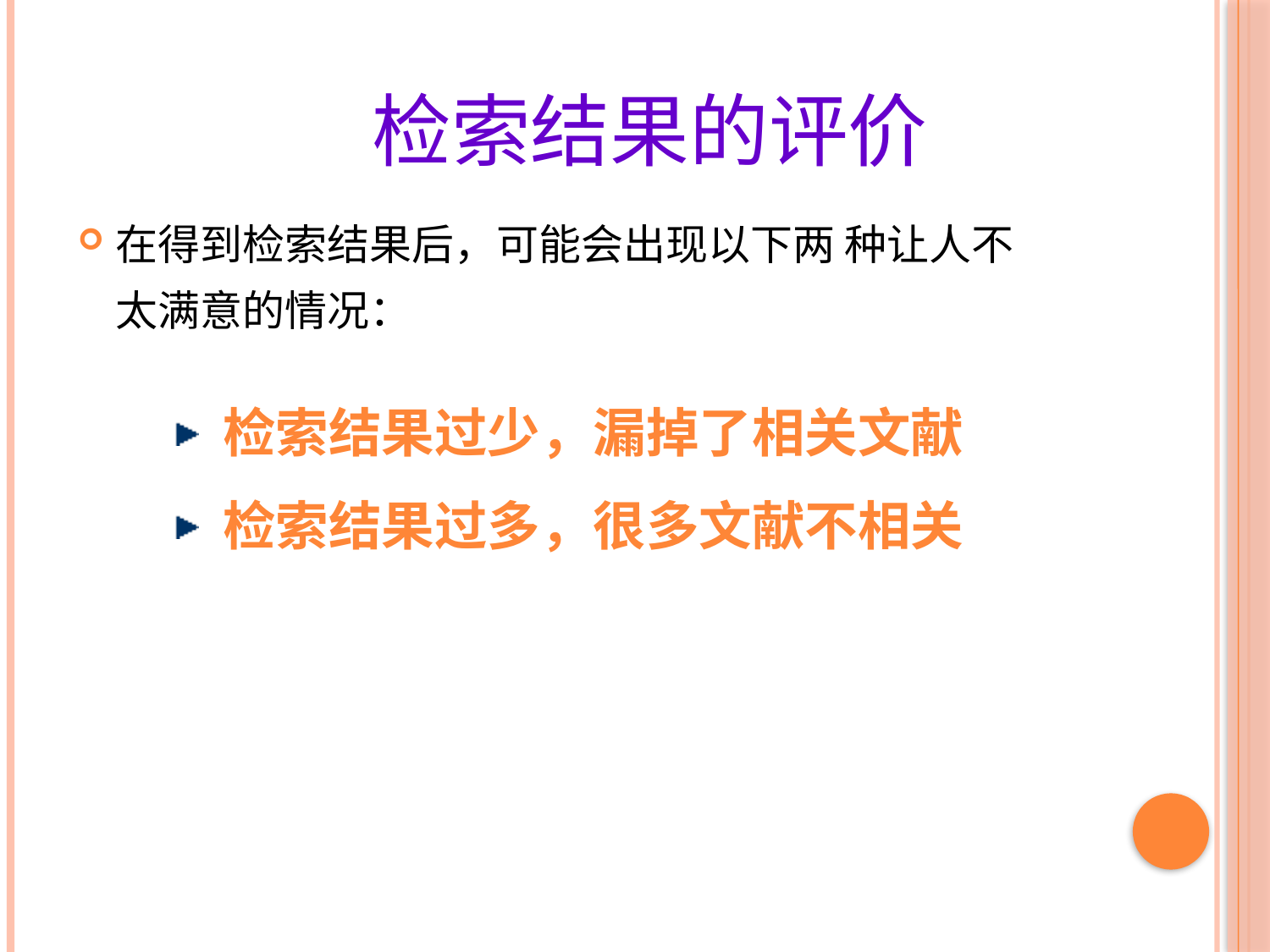

# 检索结果的评价
在得到检索结果后，可能会出现以下两 种让人不太满意的情况：

 检索结果过少，漏掉了相关文献
 检索结果过多，很多文献不相关